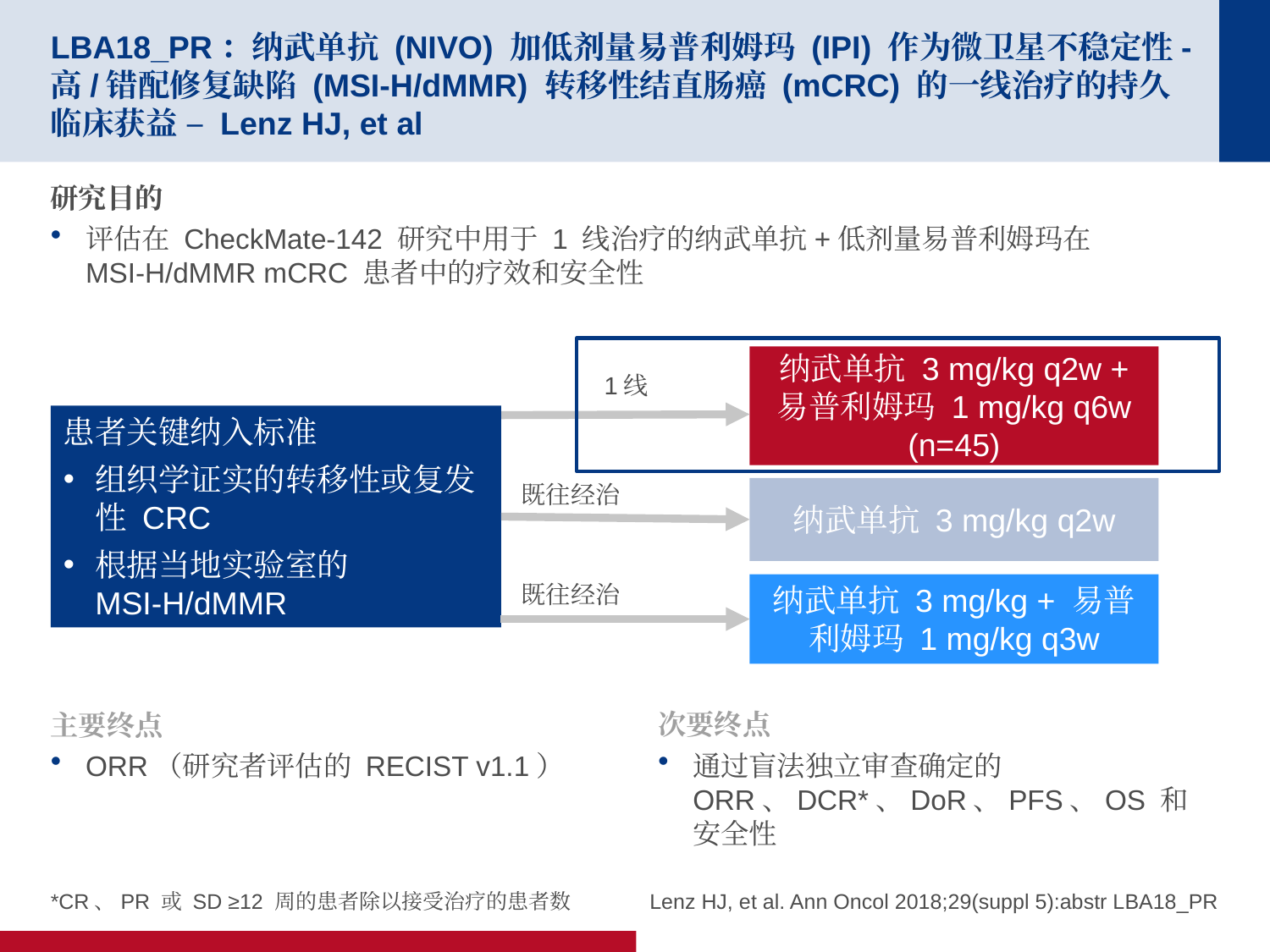

# LBA18_PR：纳武单抗 (NIVO) 加低剂量易普利姆玛 (IPI) 作为微卫星不稳定性-高/错配修复缺陷 (MSI-H/dMMR) 转移性结直肠癌 (mCRC) 的一线治疗的持久临床获益 – Lenz HJ, et al
研究目的
评估在 CheckMate-142 研究中用于 1 线治疗的纳武单抗+低剂量易普利姆玛在
MSI-H/dMMR mCRC 患者中的疗效和安全性

纳武单抗 3 mg/kg q2w + 易普利姆玛 1 mg/kg q6w
(n=45)
1线
患者关键纳入标准
组织学证实的转移性或复发性 CRC
根据当地实验室的 MSI-H/dMMR
既往经治
纳武单抗 3 mg/kg q2w
既往经治
纳武单抗 3 mg/kg + 易普利姆玛 1 mg/kg q3w
主要终点
ORR（研究者评估的 RECIST v1.1）

次要终点
通过盲法独立审查确定的 ORR、DCR*、DoR、PFS、OS 和安全性
*CR、PR 或 SD ≥12 周的患者除以接受治疗的患者数
Lenz HJ, et al. Ann Oncol 2018;29(suppl 5):abstr LBA18_PR